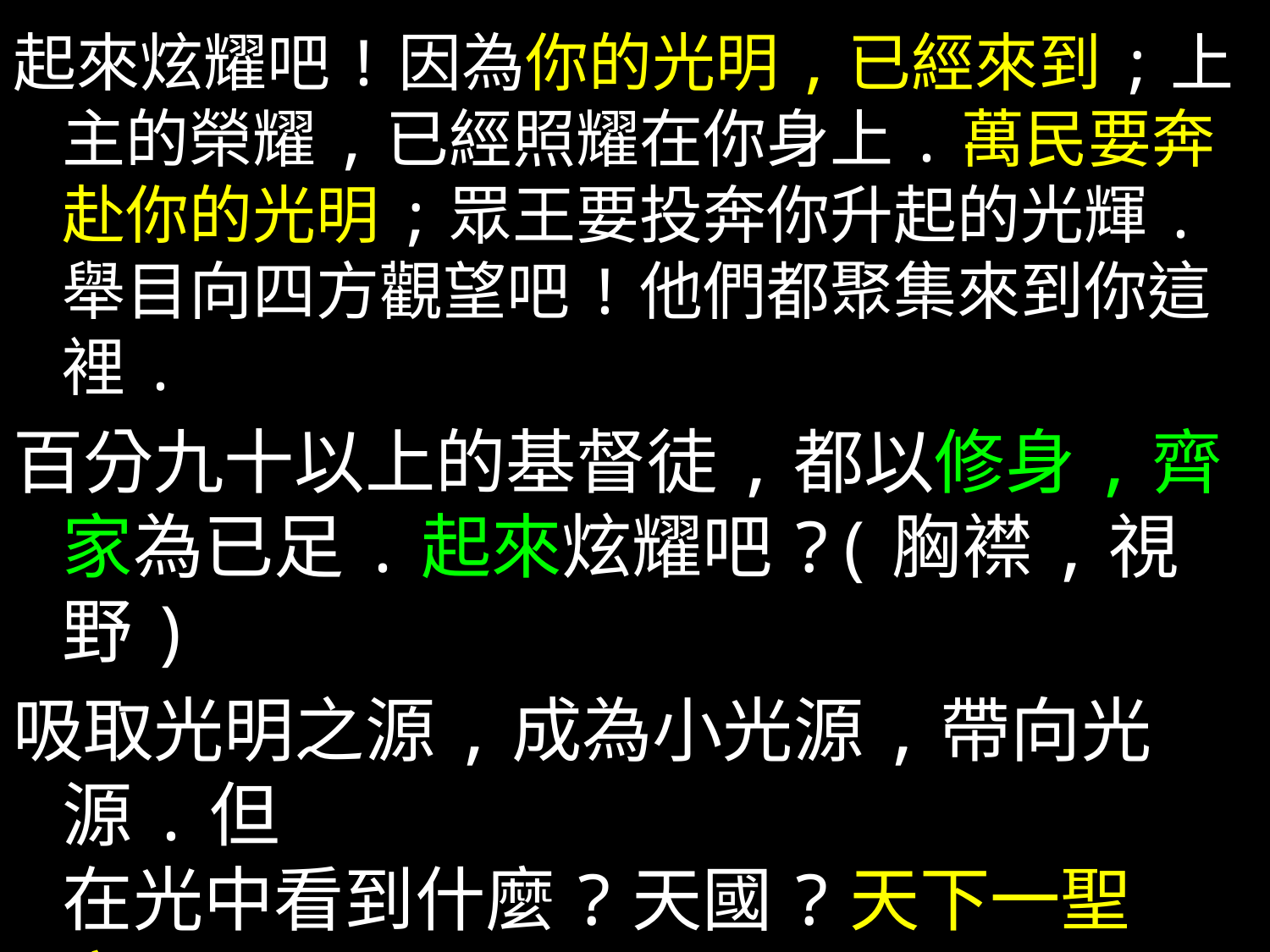

起來炫耀吧!因為你的光明,已經來到;上主的榮耀,已經照耀在你身上.萬民要奔赴你的光明;眾王要投奔你升起的光輝.舉目向四方觀望吧!他們都聚集來到你這裡.
百分九十以上的基督徒,都以修身,齊家為已足.起來炫耀吧?(胸襟,視野)
吸取光明之源,成為小光源,帶向光源.但
在光中看到什麼?天國?天下一聖家?
一個身體許多肢體?同健康/共命運?
知識就是道德/就是信仰?(蘇格拉底)